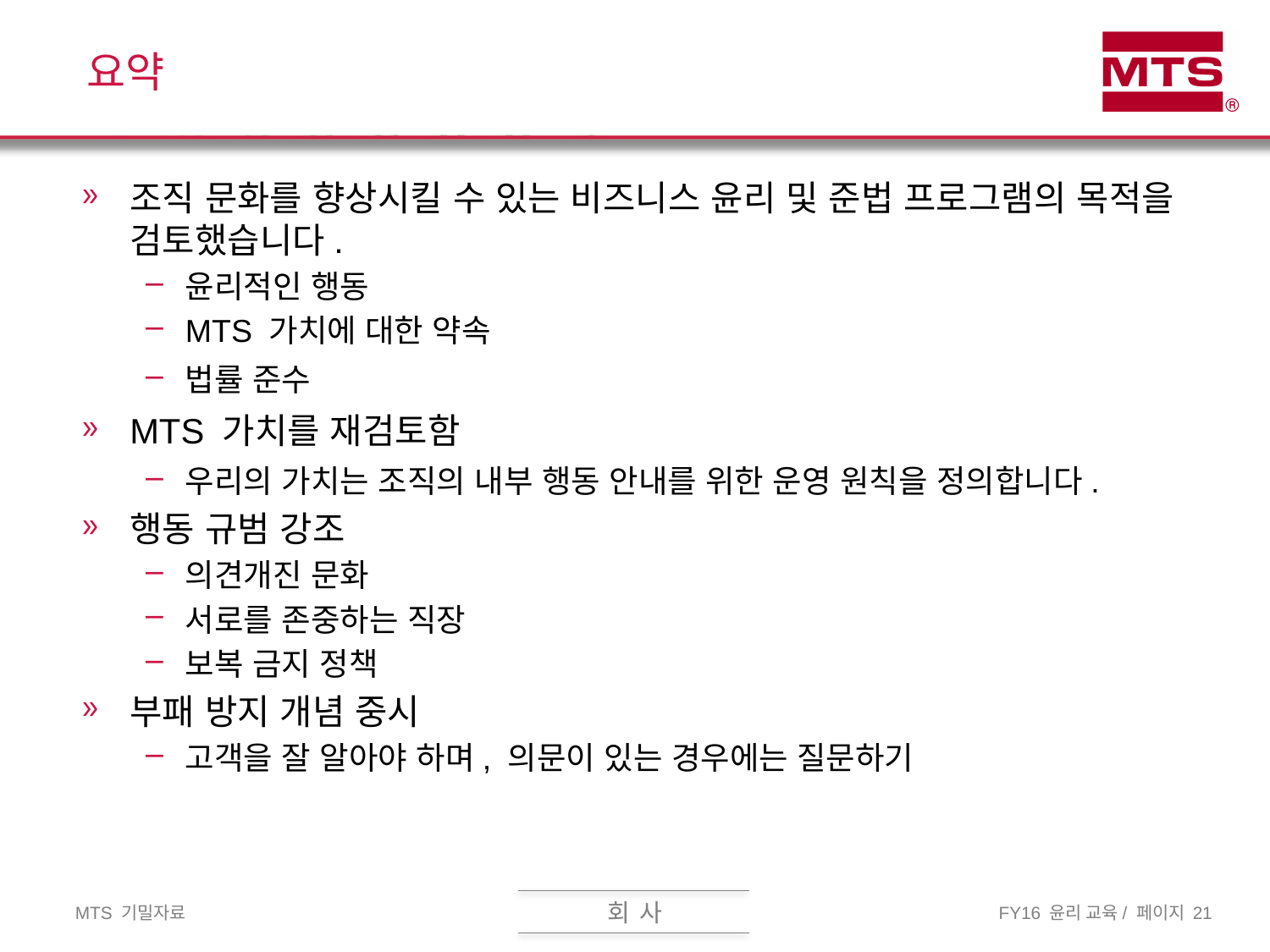

# 요약
조직 문화를 향상시킬 수 있는 비즈니스 윤리 및 준법 프로그램의 목적을 검토했습니다.
윤리적인 행동
MTS 가치에 대한 약속
법률 준수
MTS 가치를 재검토함
우리의 가치는 조직의 내부 행동 안내를 위한 운영 원칙을 정의합니다.
행동 규범 강조
의견개진 문화
서로를 존중하는 직장
보복 금지 정책
부패 방지 개념 중시
고객을 잘 알아야 하며, 의문이 있는 경우에는 질문하기